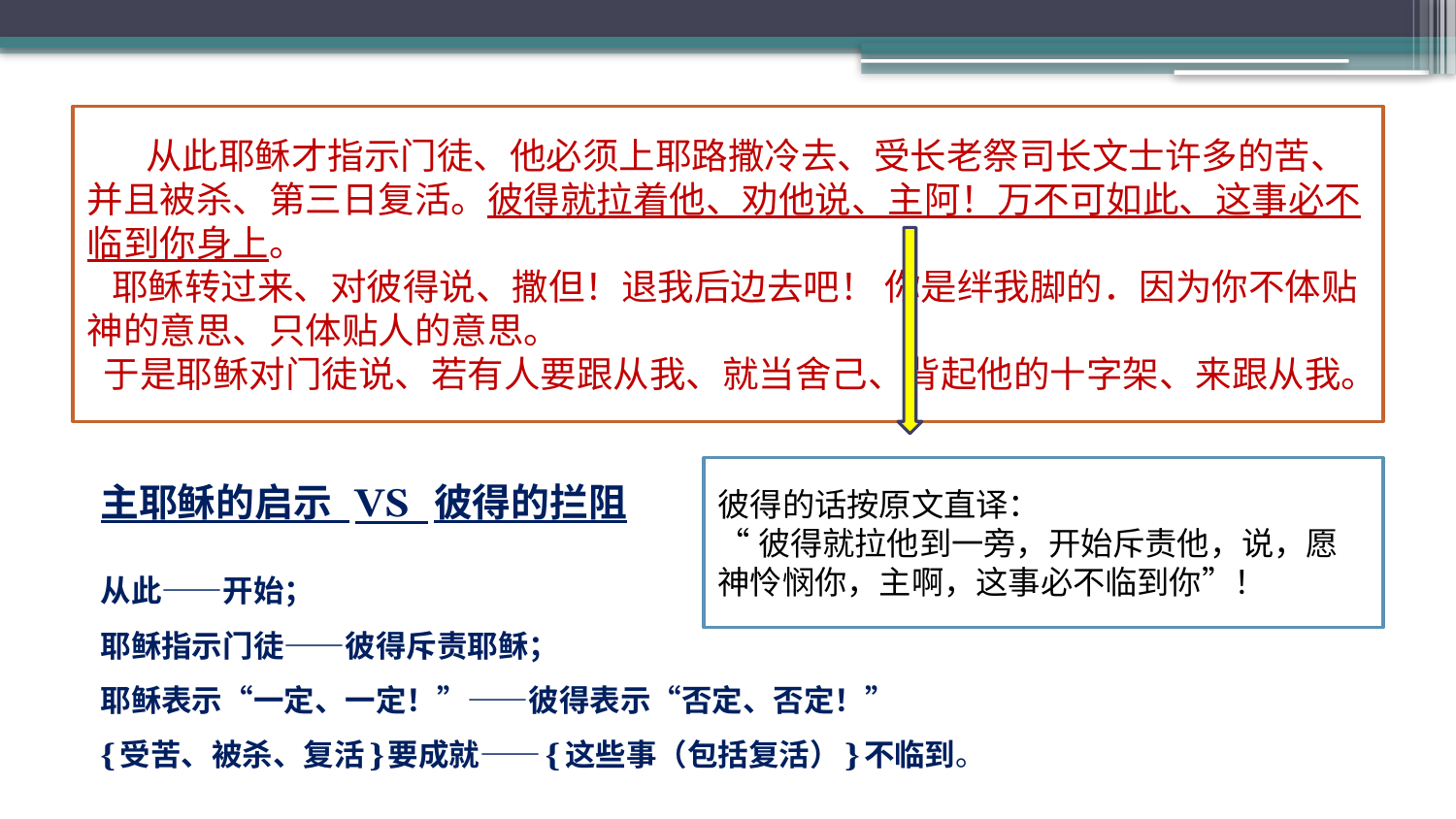

# 从此耶稣才指示门徒、他必须上耶路撒冷去、受长老祭司长文士许多的苦、并且被杀、第三日复活。彼得就拉着他、劝他说、主阿！万不可如此、这事必不临到你身上。 耶稣转过来、对彼得说、撒但！退我后边去吧！ 你是绊我脚的．因为你不体贴神的意思、只体贴人的意思。 于是耶稣对门徒说、若有人要跟从我、就当舍己、背起他的十字架、来跟从我。

主耶稣的启示  VS  彼得的拦阻

从此——开始；
耶稣指示门徒——彼得斥责耶稣；
耶稣表示“一定、一定！”——彼得表示“否定、否定！”
{受苦、被杀、复活}要成就——{这些事（包括复活）}不临到。
彼得的话按原文直译：
“彼得就拉他到一旁，开始斥责他，说，愿神怜悯你，主啊，这事必不临到你”！